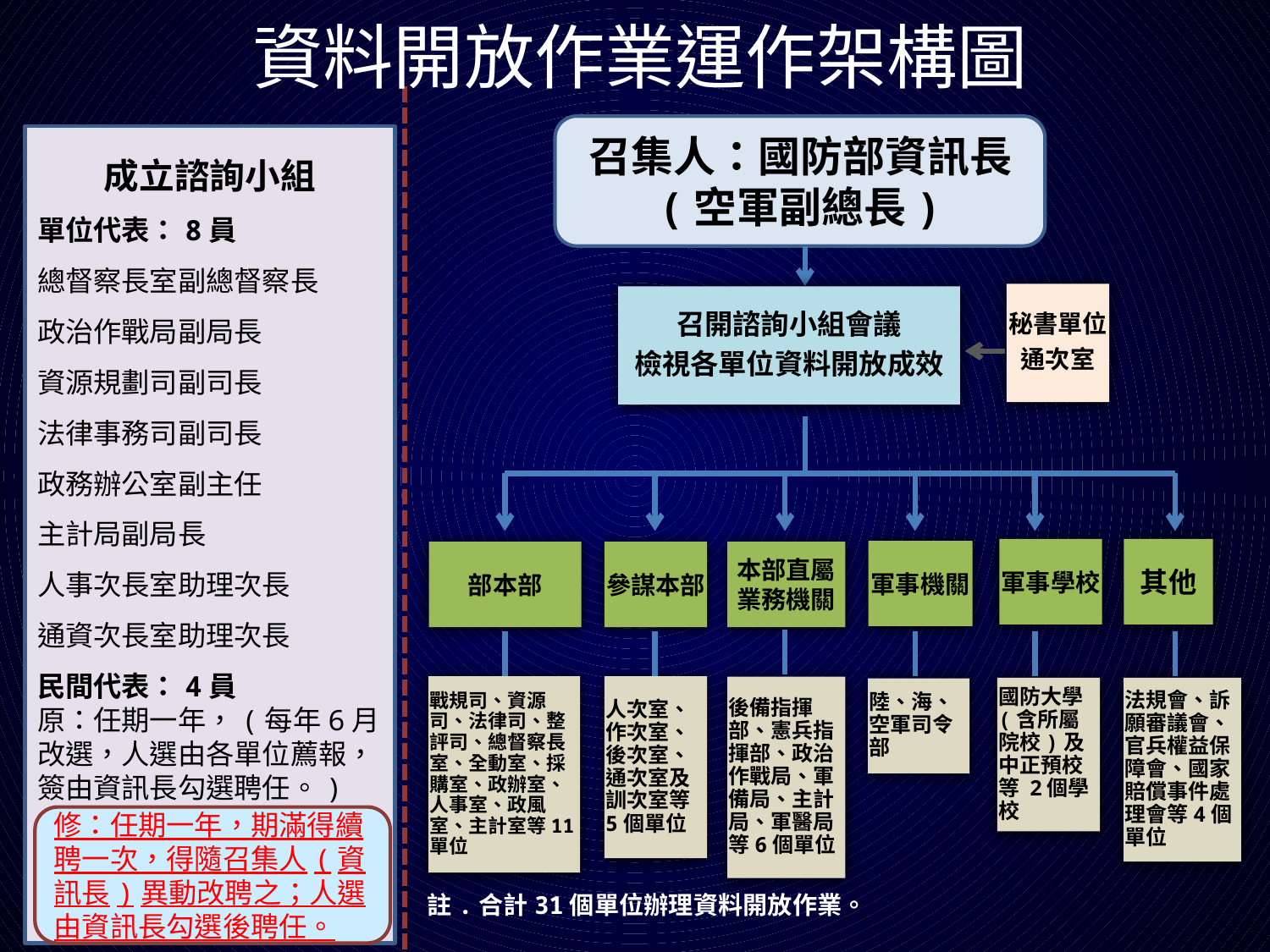

資料開放作業運作架構圖
召集人：國防部資訊長
(空軍副總長)
成立諮詢小組
單位代表：8員
總督察長室副總督察長
政治作戰局副局長
資源規劃司副司長
法律事務司副司長
政務辦公室副主任
主計局副局長
人事次長室助理次長
通資次長室助理次長
民間代表：4員
原：任期一年，(每年6月改選，人選由各單位薦報，簽由資訊長勾選聘任。)
秘書單位
通次室
召開諮詢小組會議
檢視各單位資料開放成效
其他
法規會、訴願審議會、官兵權益保障會、國家賠償事件處理會等4個單位
軍事學校
國防大學(含所屬院校)及中正預校等 2個學校
軍事機關
陸、海、空軍司令部
本部直屬業務機關
後備指揮部、憲兵指揮部、政治作戰局、軍備局、主計局、軍醫局等6個單位
參謀本部
人次室、作次室、後次室、通次室及訓次室等5個單位
部本部
戰規司、資源司、法律司、整評司、總督察長室、全動室、採購室、政辦室、人事室、政風室、主計室等11單位
註.合計31個單位辦理資料開放作業。
修：任期一年，期滿得續聘一次，得隨召集人(資訊長)異動改聘之；人選由資訊長勾選後聘任。